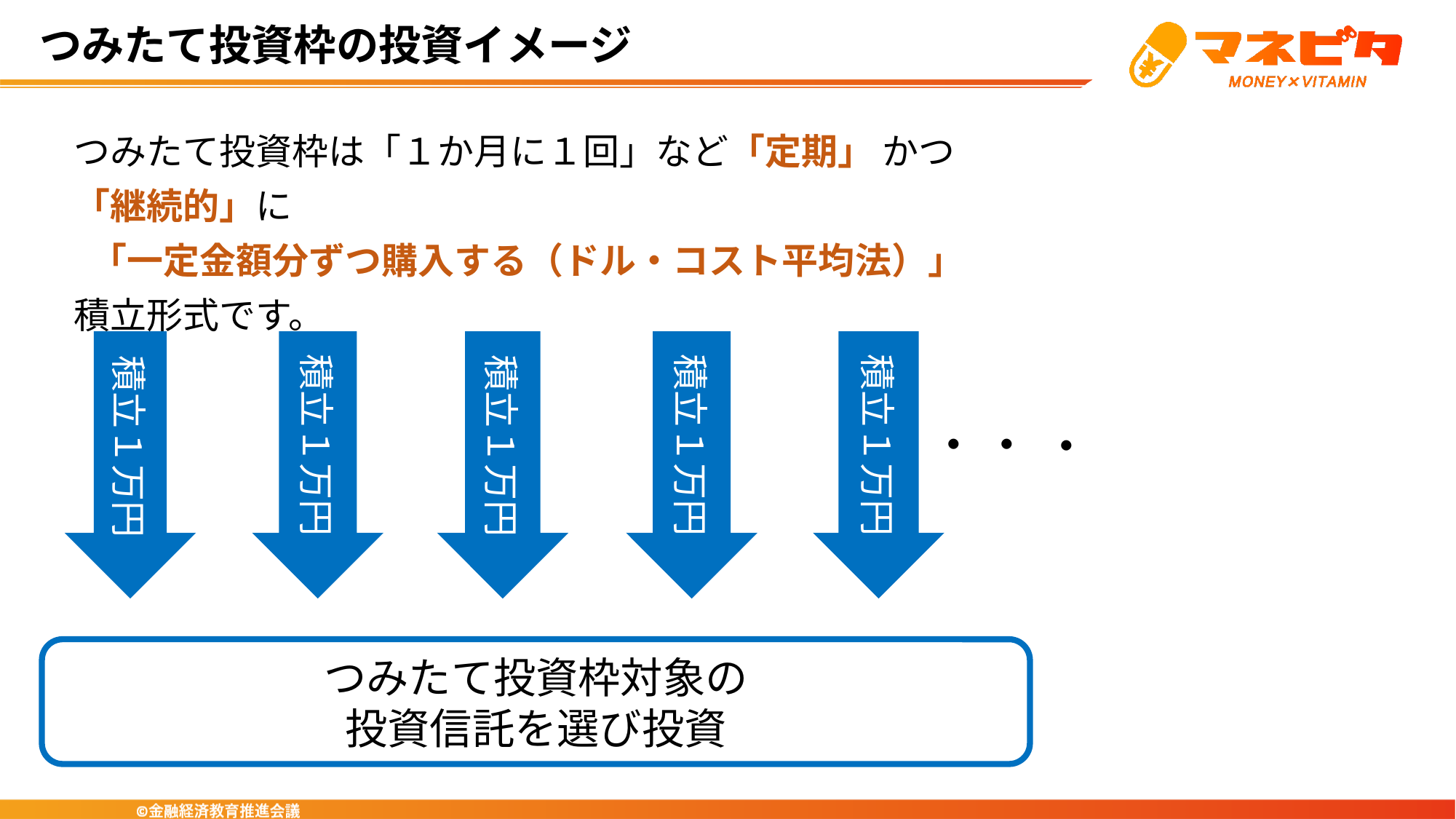

つみたて投資枠の投資イメージ
つみたて投資枠は「１か月に１回」など「定期」 かつ「継続的」に
 「一定金額分ずつ購入する（ドル・コスト平均法）」
積立形式です。
積立１万円
積立１万円
積立１万円
積立１万円
積立１万円
・
・
・
つみたて投資枠対象の
投資信託を選び投資